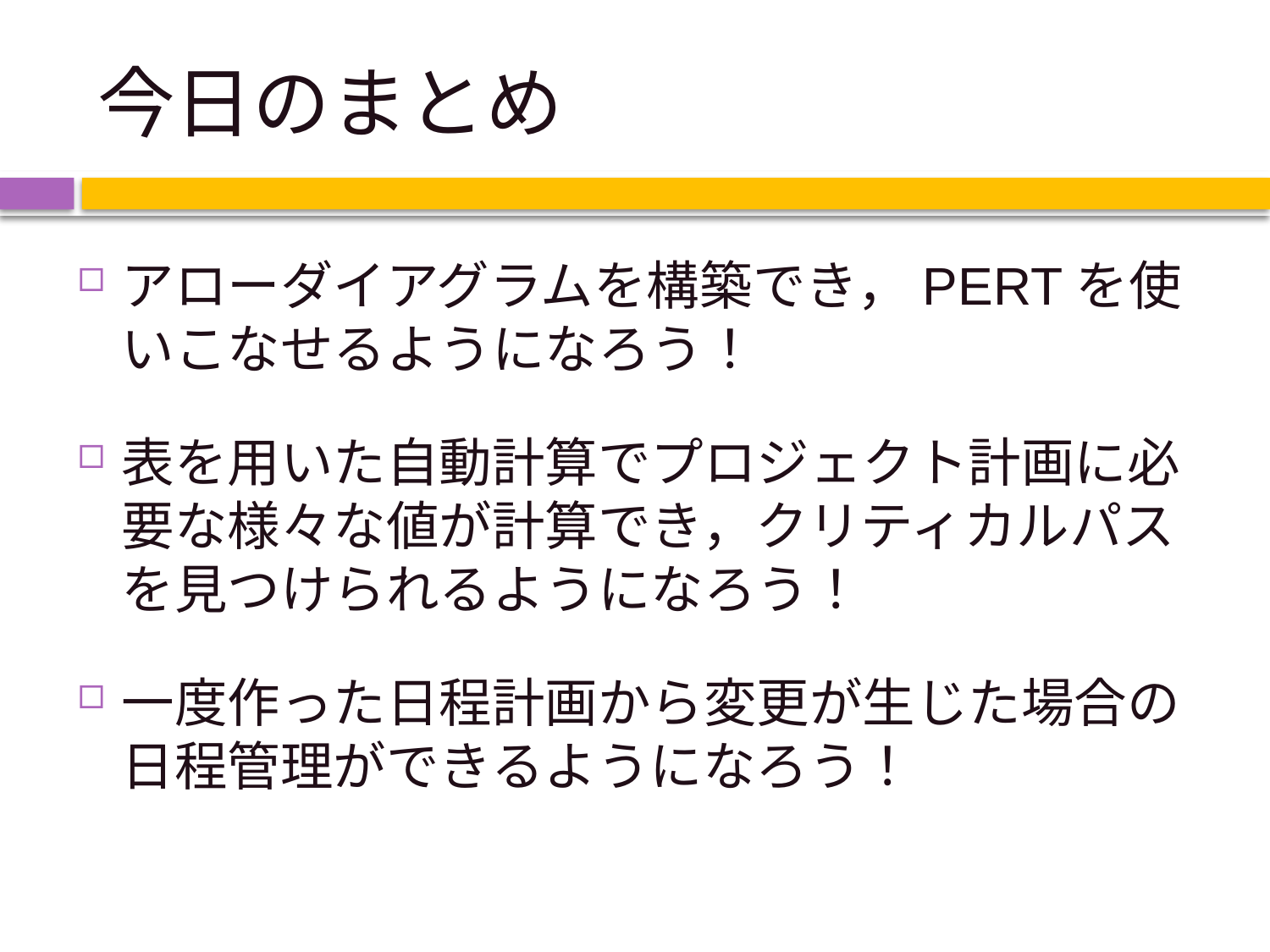

# 今日のまとめ
アローダイアグラムを構築でき，PERTを使いこなせるようになろう！

表を用いた自動計算でプロジェクト計画に必要な様々な値が計算でき，クリティカルパスを見つけられるようになろう！

一度作った日程計画から変更が生じた場合の日程管理ができるようになろう！